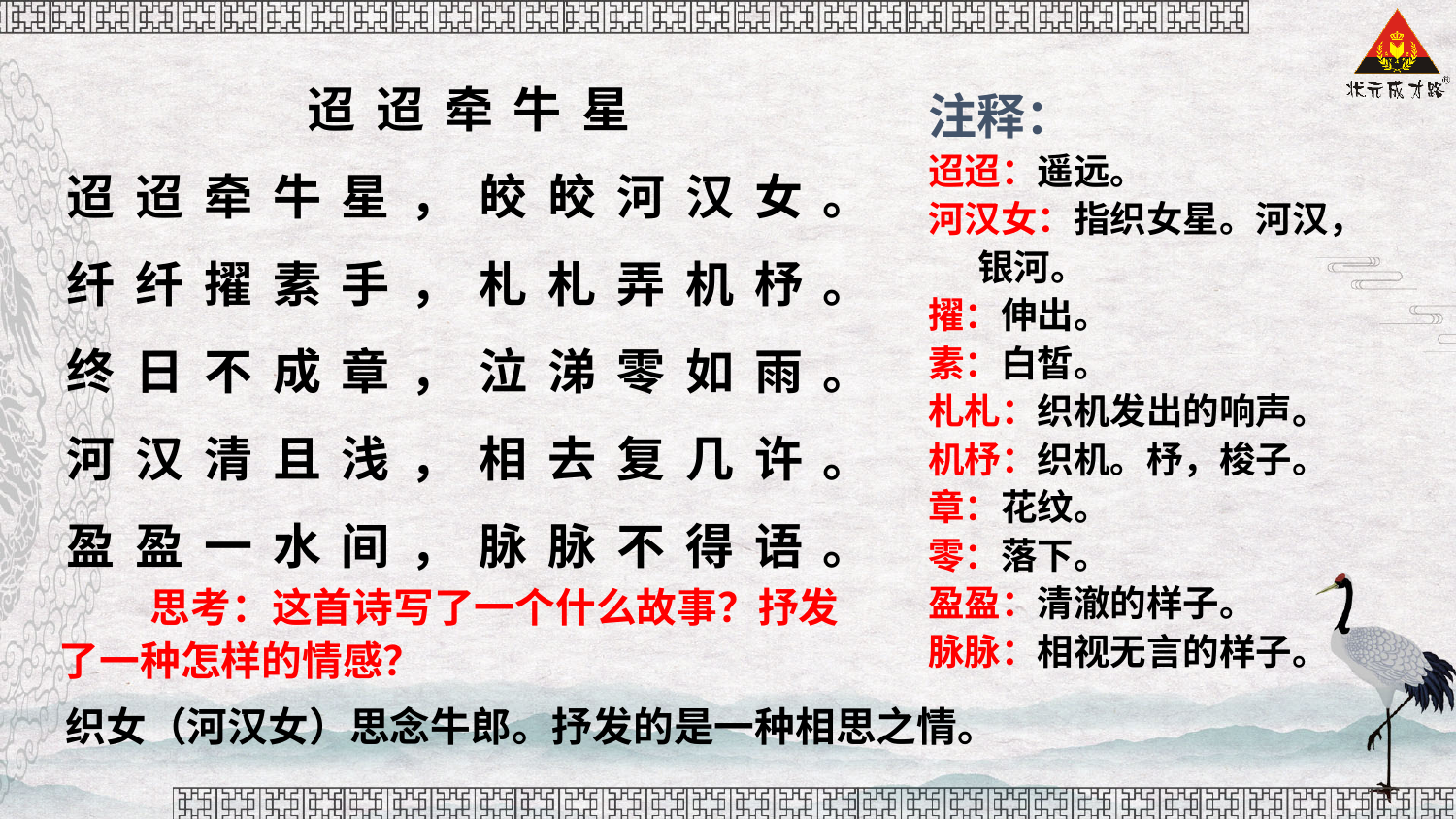

迢迢牵牛星
迢迢牵牛星，皎皎河汉女。
纤纤擢素手，札札弄机杼。
终日不成章，泣涕零如雨。
河汉清且浅，相去复几许。
盈盈一水间，脉脉不得语。
注释：
迢迢：遥远。
河汉女：指织女星。河汉，        银河。
擢：伸出。
素：白皙。
札札：织机发出的响声。
机杼：织机。杼，梭子。
章：花纹。
零：落下。
盈盈：清澈的样子。
脉脉：相视无言的样子。
          思考：这首诗写了一个什么故事？抒发了一种怎样的情感？
织女（河汉女）思念牛郎。抒发的是一种相思之情。